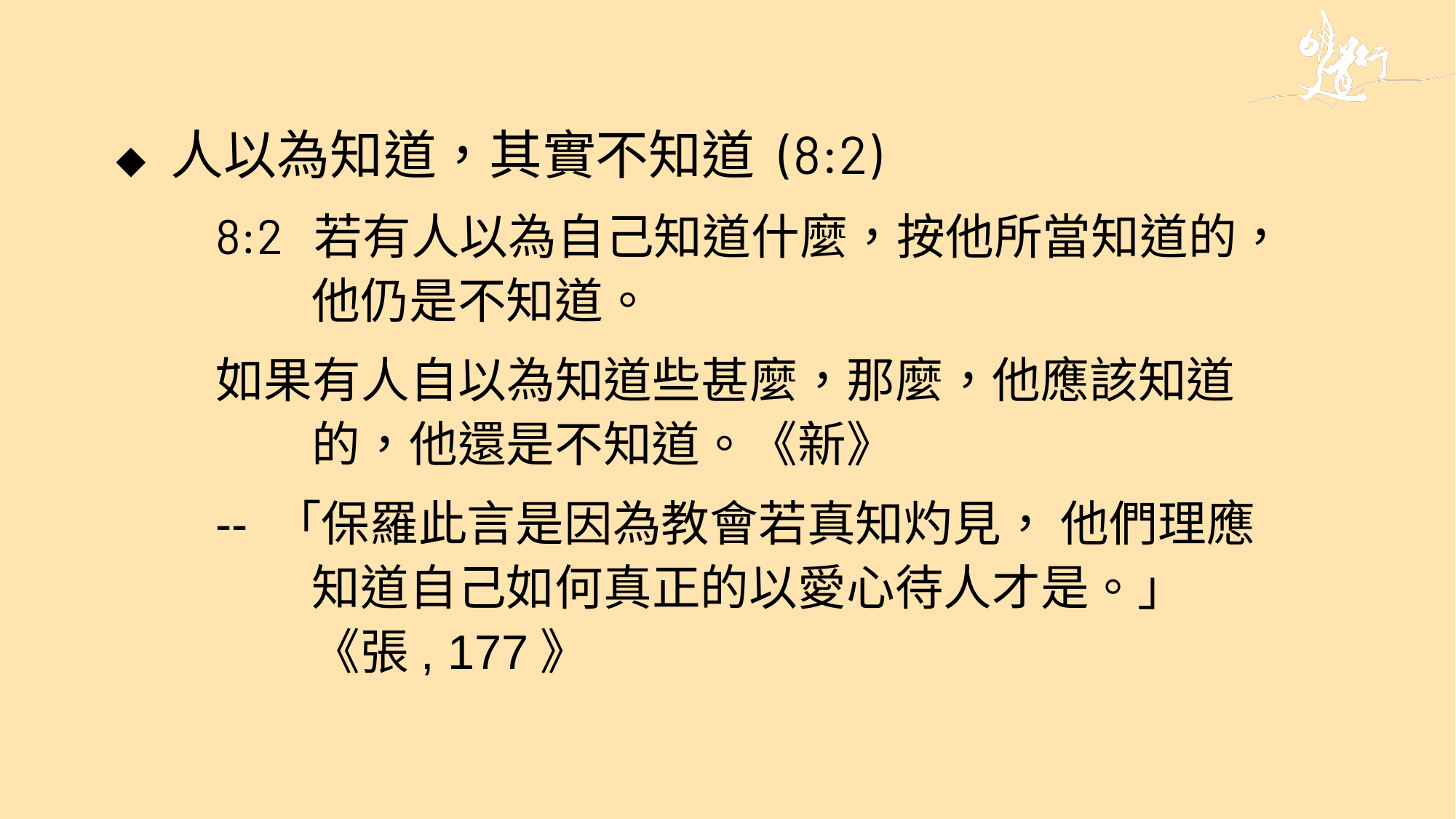

◆ 人以為知道，其實不知道 (8:2)
8:2  若有人以為自己知道什麼，按他所當知道的，他仍是不知道。
如果有人自以為知道些甚麼，那麼，他應該知道的，他還是不知道。《新》
-- 「保羅此言是因為教會若真知灼見， 他們理應 知道自己如何真正的以愛心待人才是。」《張, 177》